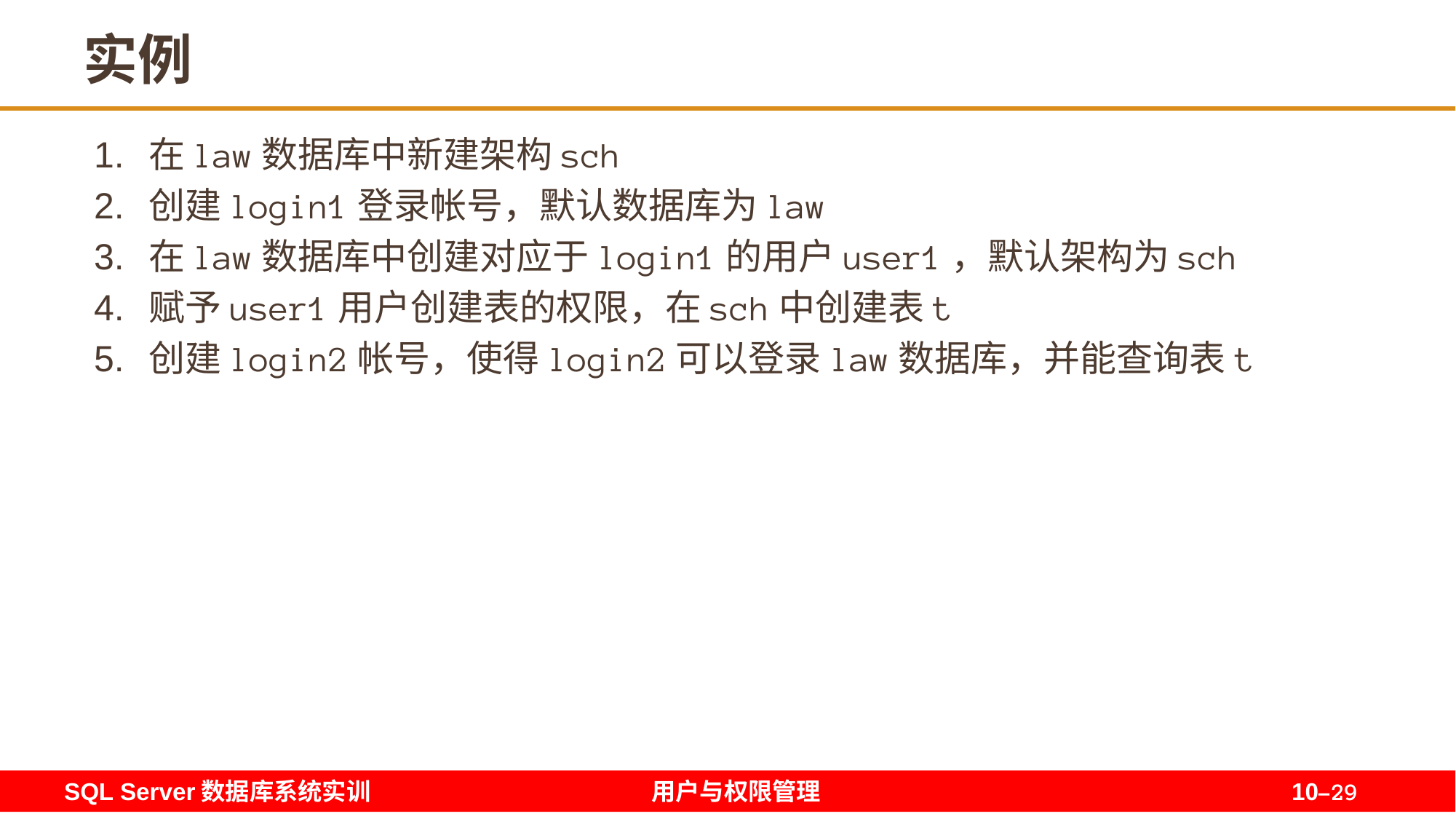

29
# 实例
在law数据库中新建架构sch
创建login1登录帐号，默认数据库为law
在law数据库中创建对应于login1的用户user1，默认架构为sch
赋予user1用户创建表的权限，在sch中创建表t
创建login2帐号，使得login2可以登录law数据库，并能查询表t